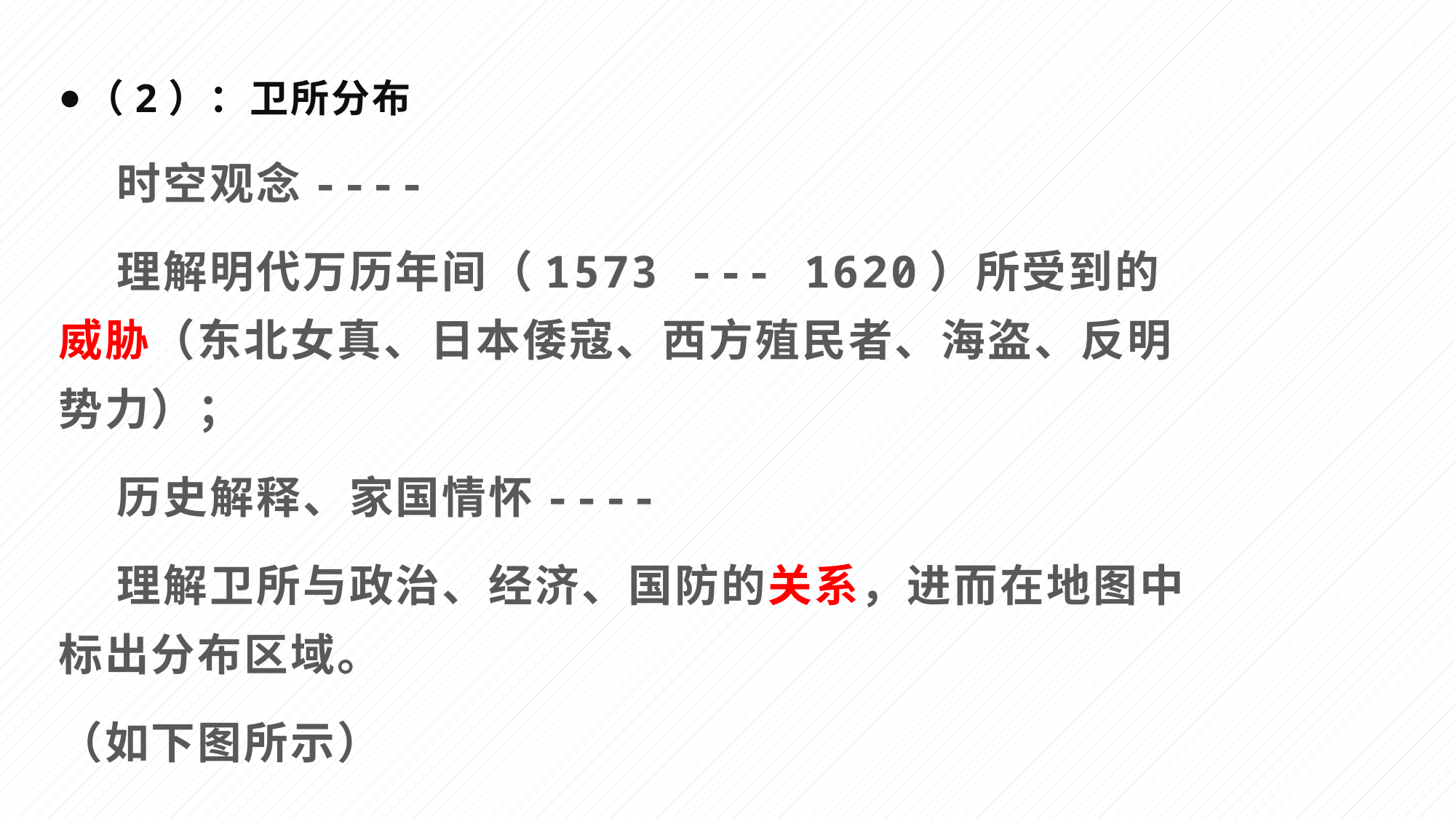

（2）：卫所分布
    时空观念----
    理解明代万历年间（1573 --- 1620）所受到的威胁（东北女真、日本倭寇、西方殖民者、海盗、反明势力）；
    历史解释、家国情怀----
    理解卫所与政治、经济、国防的关系，进而在地图中标出分布区域。
（如下图所示）